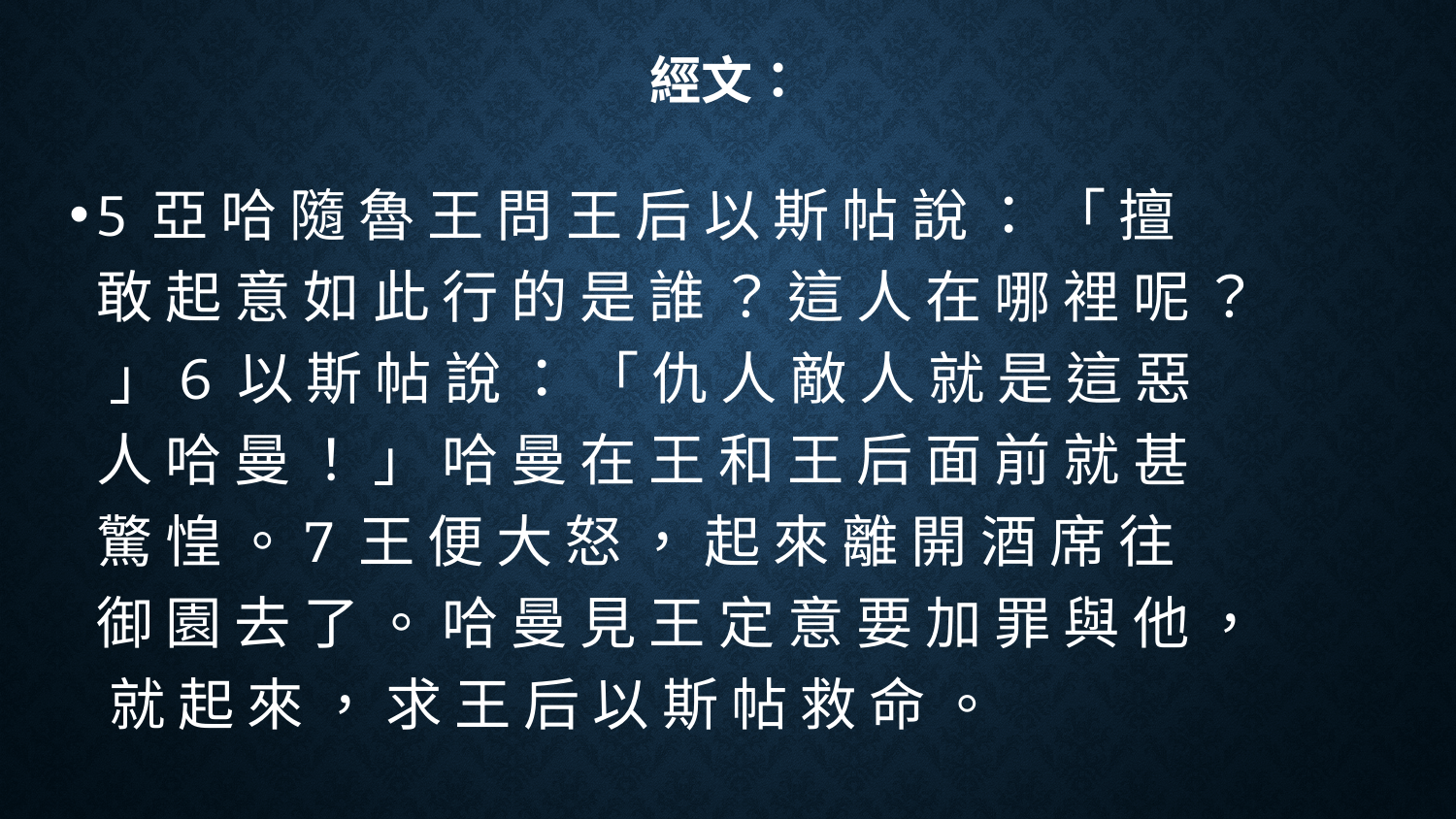

# 經文：
5 亞 哈 隨 魯 王 問 王 后 以 斯 帖 說 ： 「 擅 敢 起 意 如 此 行 的 是 誰 ？ 這 人 在 哪 裡 呢 ？ 」6 以 斯 帖 說 ： 「 仇 人 敵 人 就 是 這 惡 人 哈 曼 ！ 」 哈 曼 在 王 和 王 后 面 前 就 甚 驚 惶 。7 王 便 大 怒 ， 起 來 離 開 酒 席 往 御 園 去 了 。 哈 曼 見 王 定 意 要 加 罪 與 他 ， 就 起 來 ， 求 王 后 以 斯 帖 救 命 。